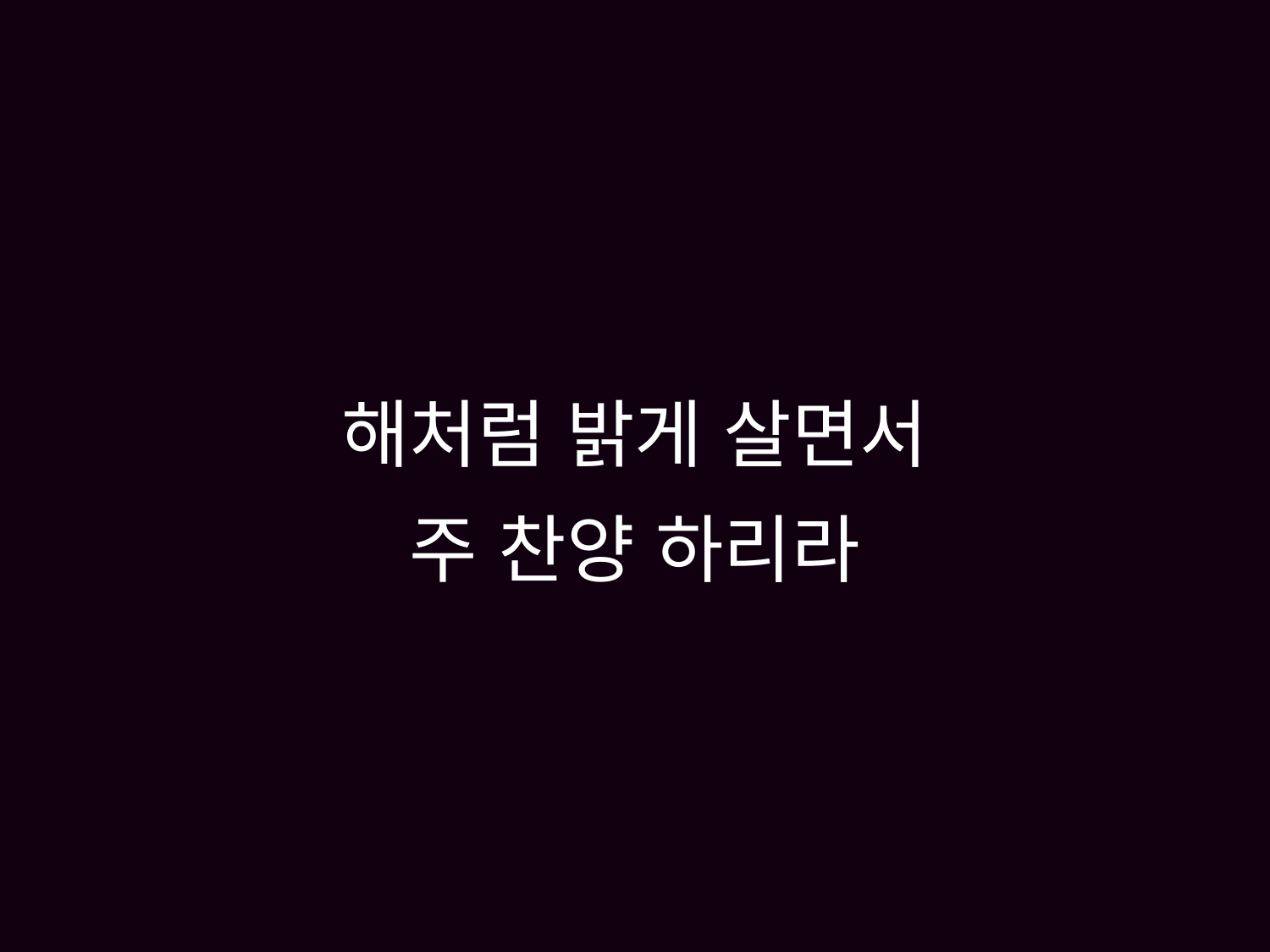

# 해처럼 밝게 살면서 주 찬양 하리라